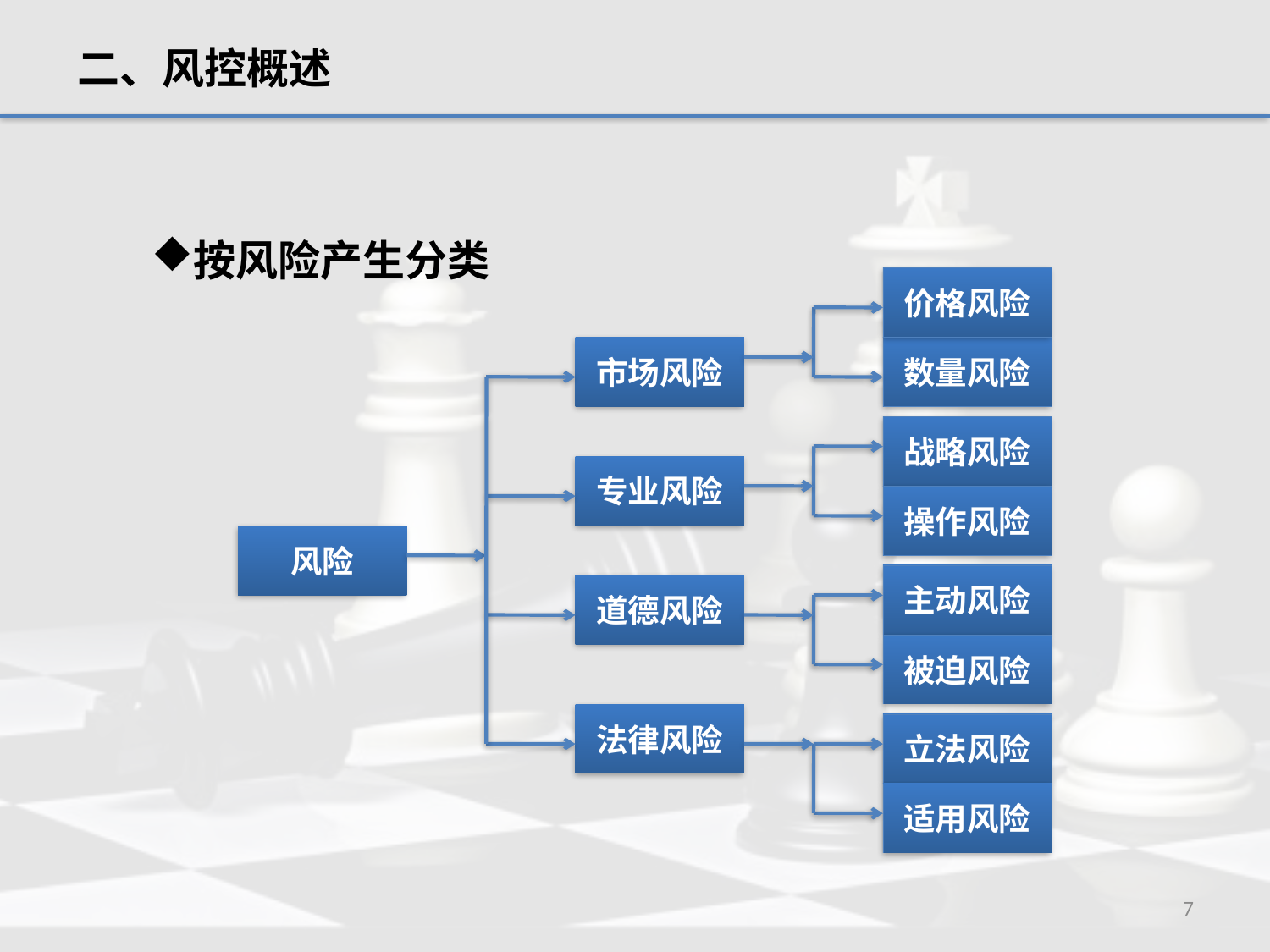

二、风控概述
按风险产生分类
价格风险
市场风险
数量风险
战略风险
专业风险
操作风险
风险
主动风险
道德风险
被迫风险
法律风险
立法风险
适用风险

7